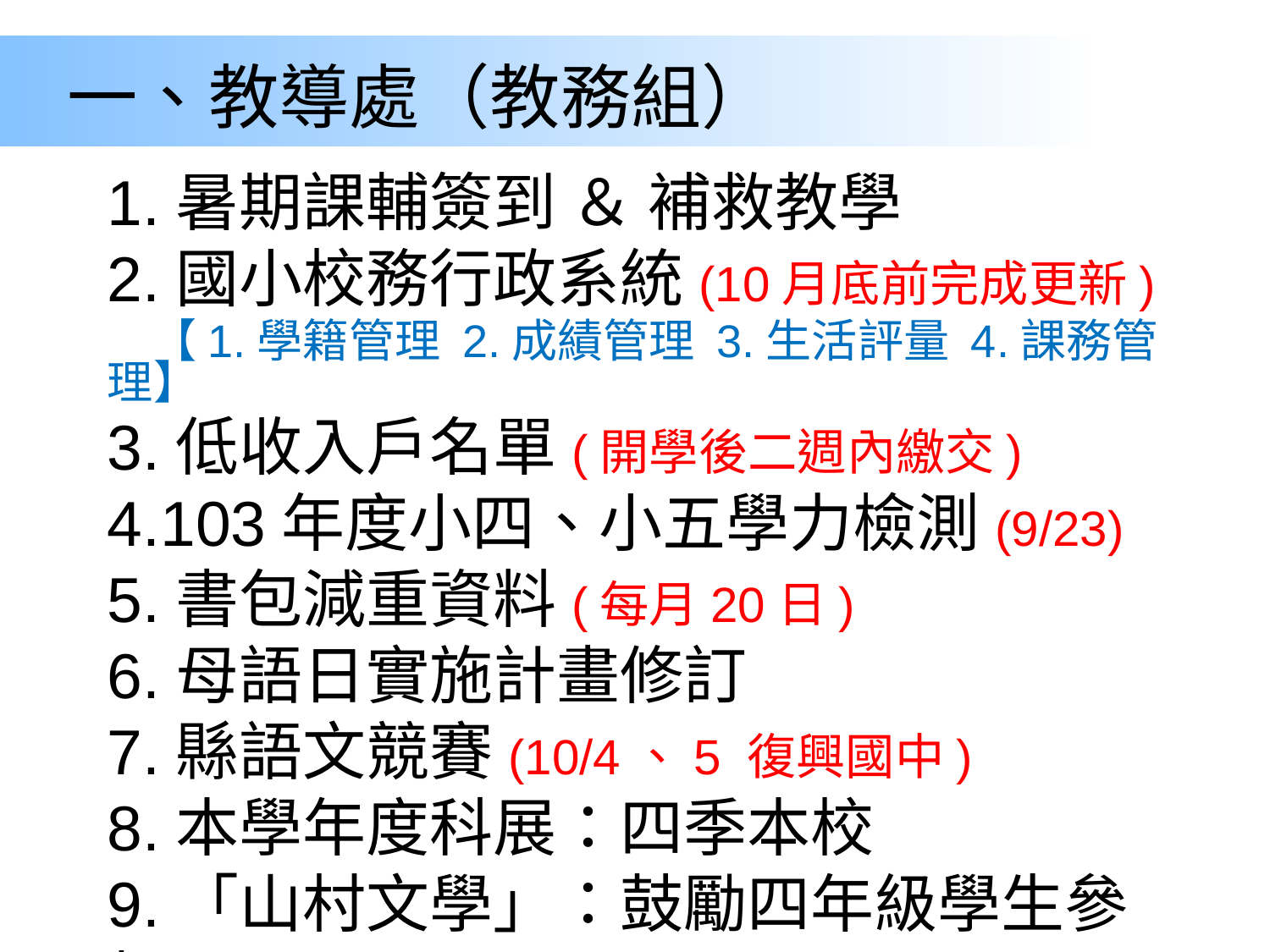

一、教導處（教務組）
1.暑期課輔簽到 ＆ 補救教學
2.國小校務行政系統(10月底前完成更新)
  【1.學籍管理 2.成績管理 3.生活評量 4.課務管理】
3.低收入戶名單(開學後二週內繳交)
4.103年度小四、小五學力檢測(9/23)
5.書包減重資料(每月20日)
6.母語日實施計畫修訂
7.縣語文競賽(10/4、5 復興國中)
8.本學年度科展：四季本校
9.「山村文學」：鼓勵四年級學生參加